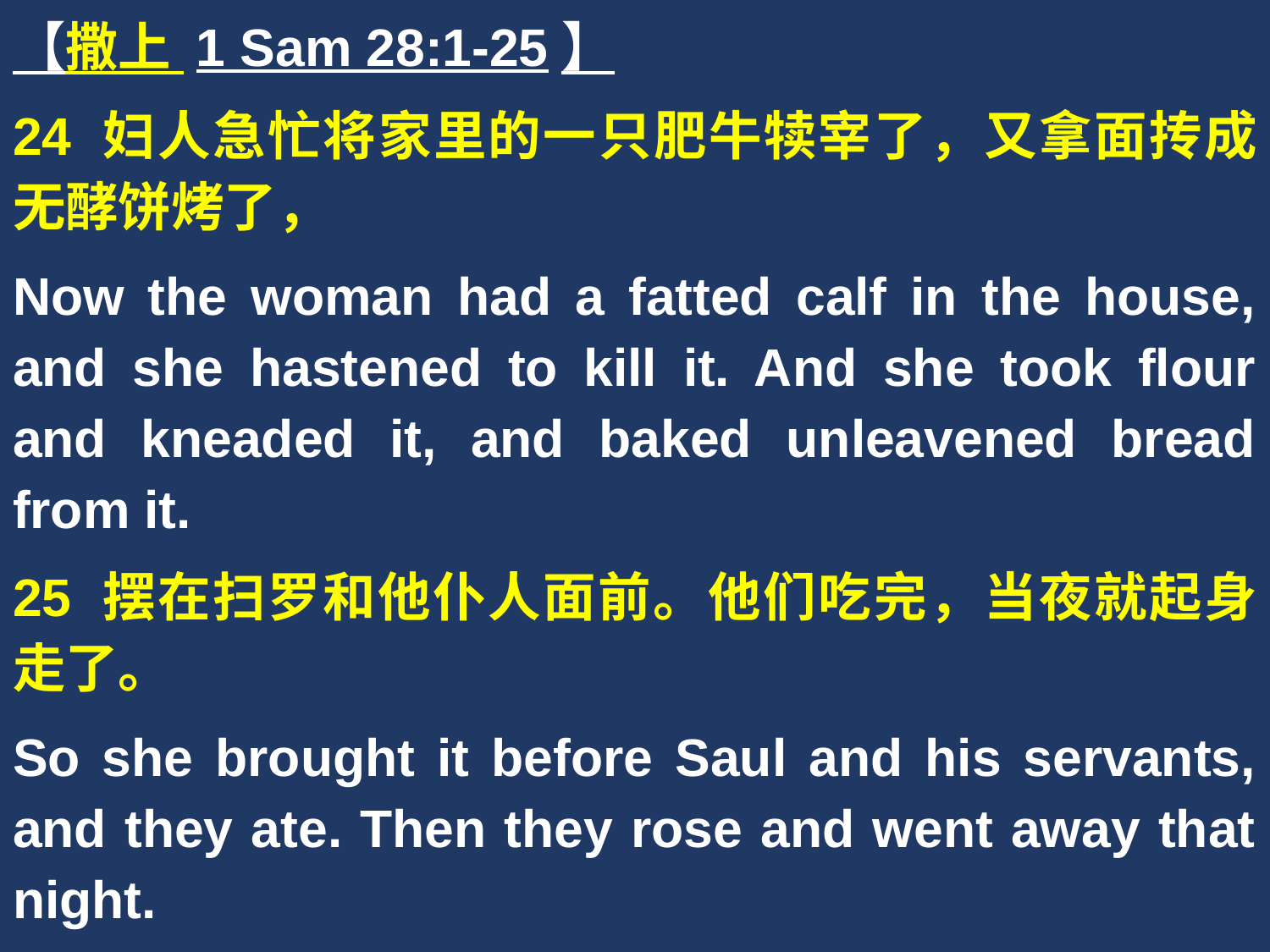

【撒上 1 Sam 28:1-25】
24 妇人急忙将家里的一只肥牛犊宰了，又拿面抟成无酵饼烤了，
Now the woman had a fatted calf in the house, and she hastened to kill it. And she took flour and kneaded it, and baked unleavened bread from it.
25 摆在扫罗和他仆人面前。他们吃完，当夜就起身走了。
So she brought it before Saul and his servants, and they ate. Then they rose and went away that night.